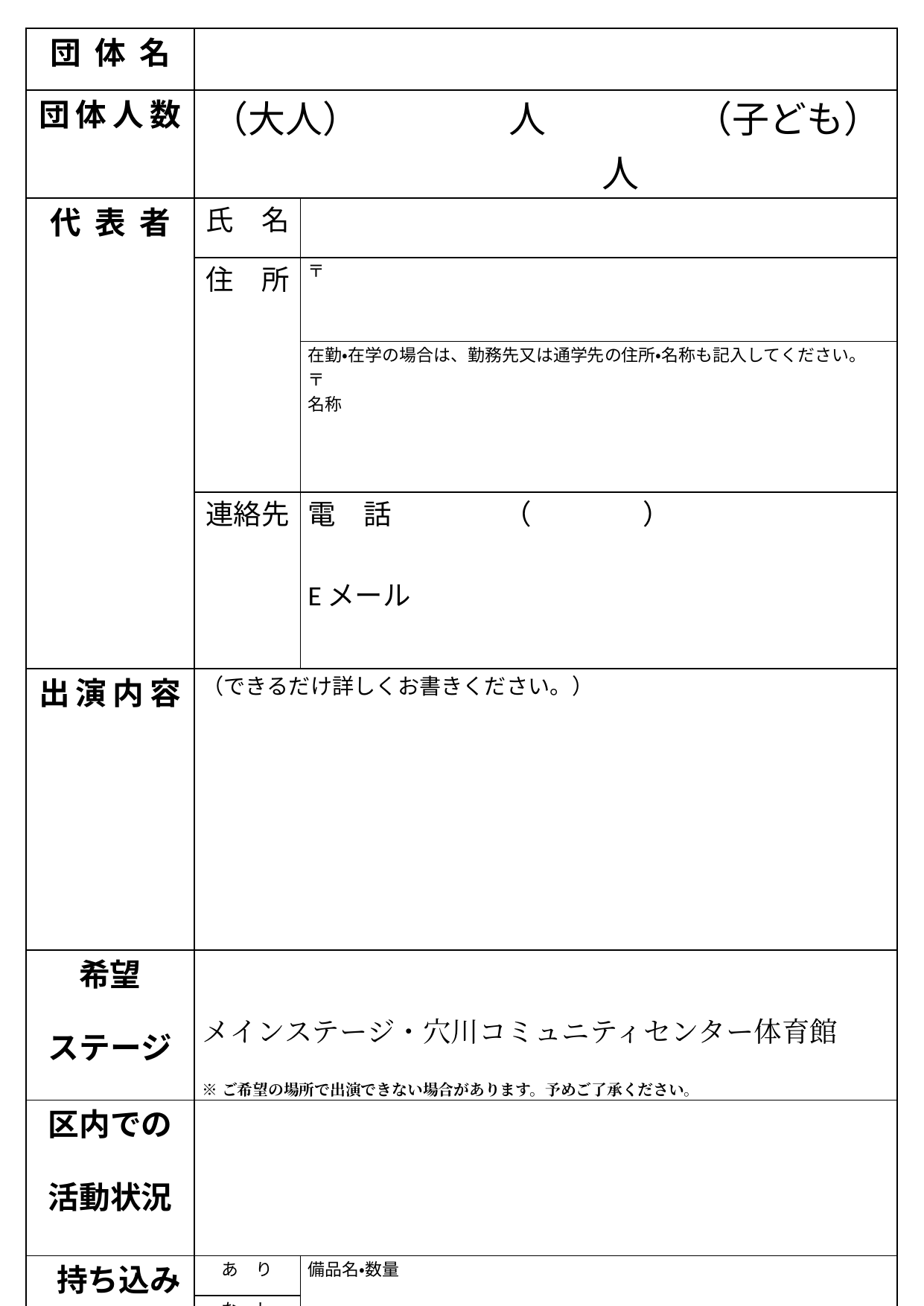

| 団体名 |  |  |
| --- | --- | --- |
| 団体人数 | （大人）　　　　人　　　　（子ども）　　　　人 |  |
| 代表者 | 氏　名 |  |
|  | 住　所 | 〒 |
|  |  | 在勤・在学の場合は、勤務先又は通学先の住所・名称も記入してください。 〒 名称 |
|  | 連絡先 | 電　話　　　　（　　　　）　　　 　　　 Eメール |
| 出演内容 | （できるだけ詳しくお書きください。） |  |
| 希望 ステージ | メインステージ・穴川コミュニティセンター体育館 ※ご希望の場所で出演できない場合があります。予めご了承ください。 |  |
| 区内での 活動状況 |  |  |
| 持ち込み備品 | あ　り | 備品名・数量 |
|  | な　し |  |